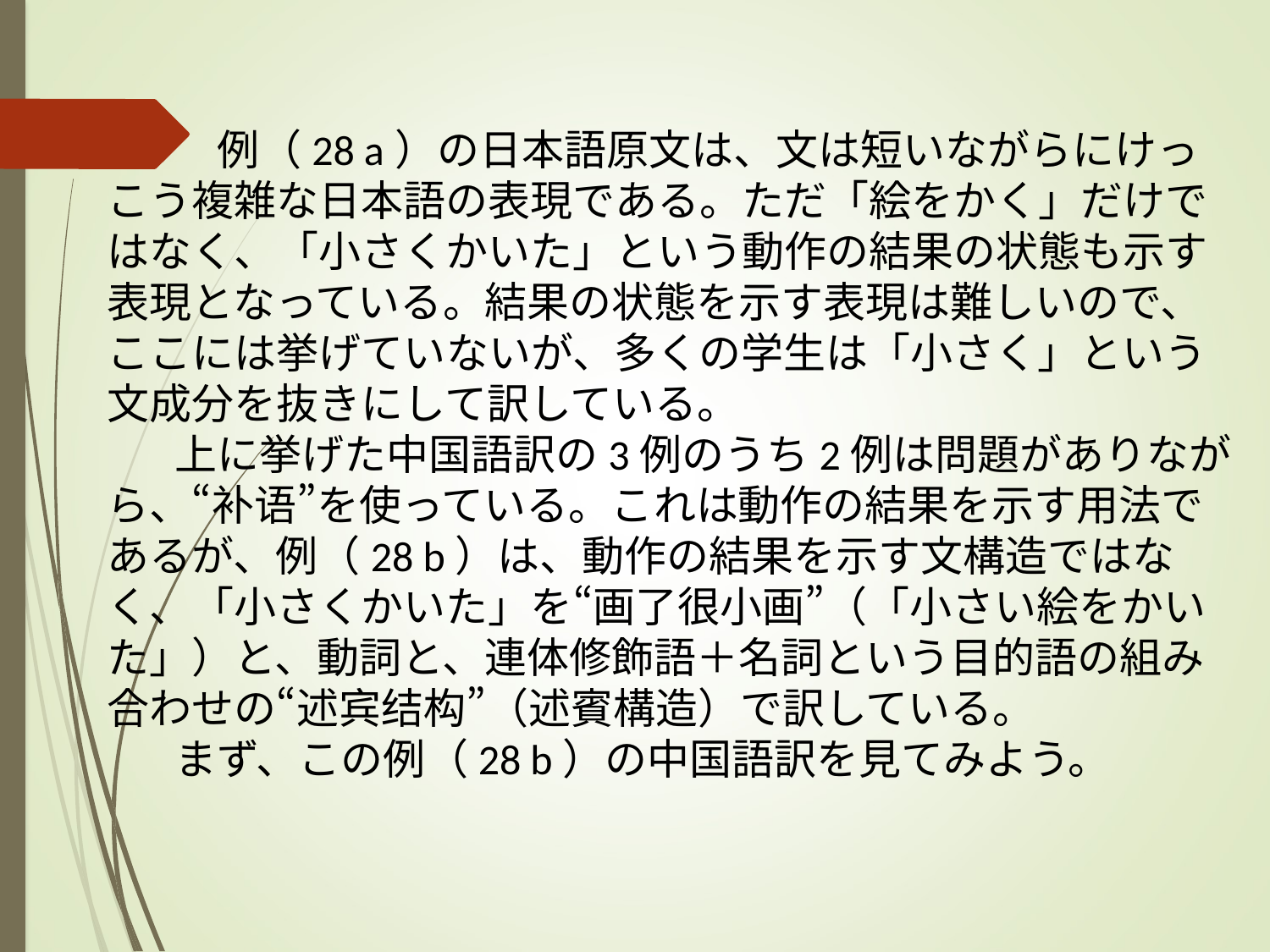

例（28 a）の日本語原文は、文は短いながらにけっこう複雑な日本語の表現である。ただ「絵をかく」だけではなく、「小さくかいた」という動作の結果の状態も示す表現となっている。結果の状態を示す表現は難しいので、ここには挙げていないが、多くの学生は「小さく」という文成分を抜きにして訳している。
　上に挙げた中国語訳の3例のうち2例は問題がありながら、“补语”を使っている。これは動作の結果を示す用法であるが、例（28 b）は、動作の結果を示す文構造ではなく、「小さくかいた」を“画了很小画”（「小さい絵をかいた」）と、動詞と、連体修飾語＋名詞という目的語の組み合わせの“述宾结构”（述賓構造）で訳している。
　まず、この例（28 b）の中国語訳を見てみよう。